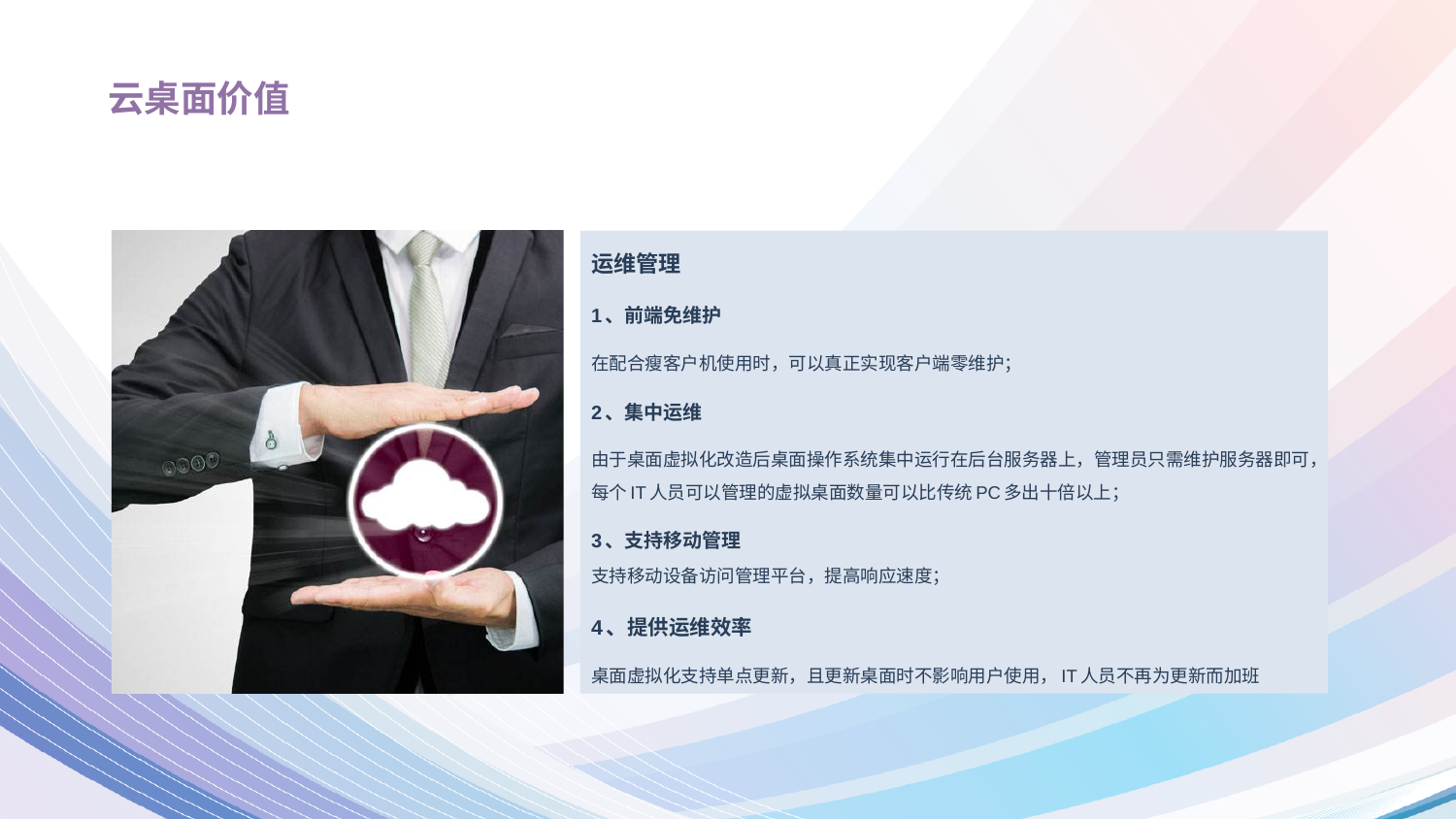

云桌面价值

运维管理
1、前端免维护
在配合瘦客户机使用时，可以真正实现客户端零维护；
2、集中运维
由于桌面虚拟化改造后桌面操作系统集中运行在后台服务器上，管理员只需维护服务器即可，每个IT人员可以管理的虚拟桌面数量可以比传统PC多出十倍以上；
3、支持移动管理
支持移动设备访问管理平台，提高响应速度；
4、提供运维效率
桌面虚拟化支持单点更新，且更新桌面时不影响用户使用，IT人员不再为更新而加班